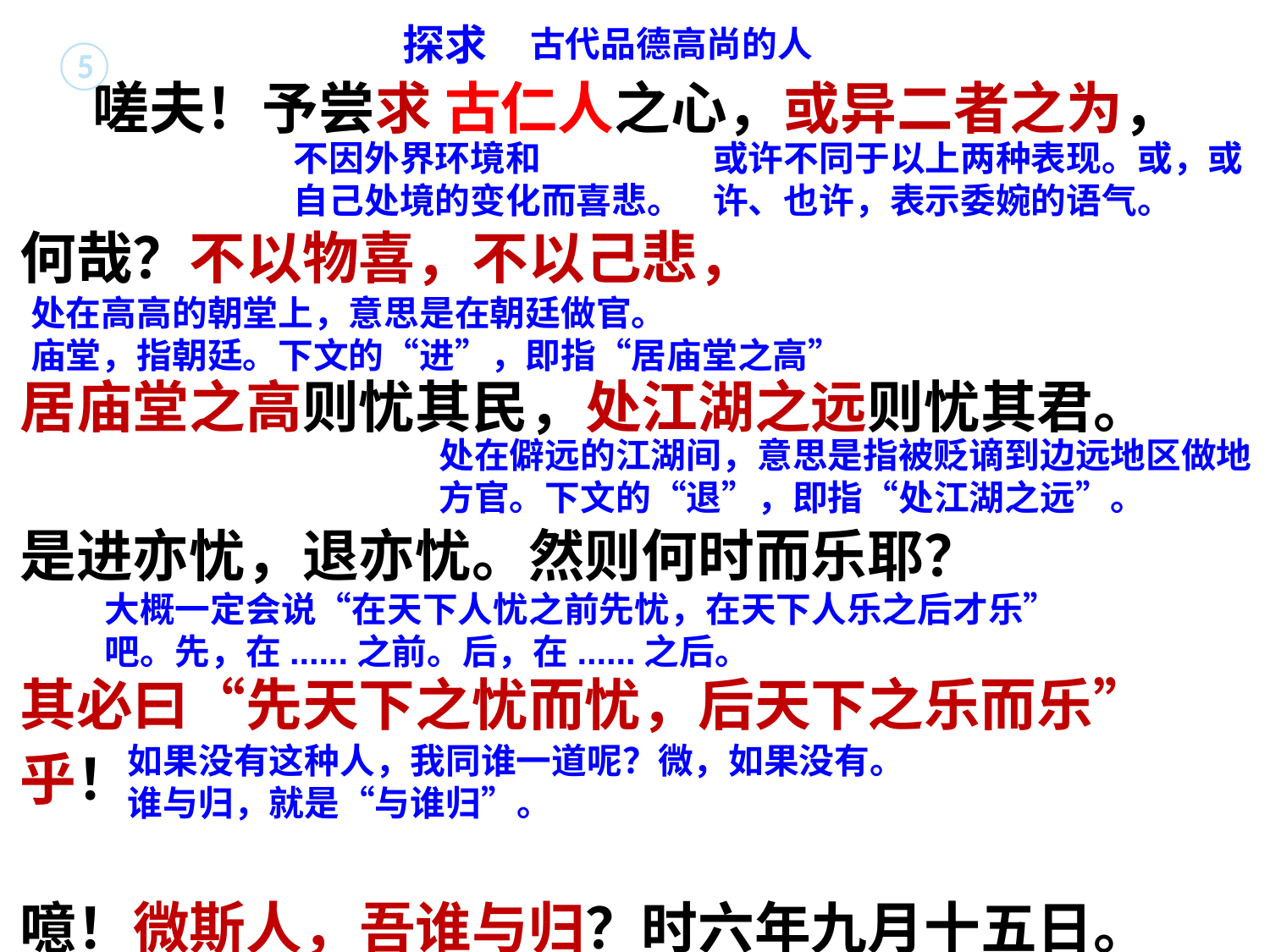

探求
古代品德高尚的人
⑤
    嗟夫！予尝求 古仁人之心，或异二者之为，

何哉？不以物喜，不以己悲，

居庙堂之高则忧其民，处江湖之远则忧其君。

是进亦忧，退亦忧。然则何时而乐耶？

其必曰“先天下之忧而忧，后天下之乐而乐”乎！

噫！微斯人，吾谁与归？时六年九月十五日。
不因外界环境和
自己处境的变化而喜悲。
或许不同于以上两种表现。或，或许、也许，表示委婉的语气。
处在高高的朝堂上，意思是在朝廷做官。
庙堂，指朝廷。下文的“进”，即指“居庙堂之高”
处在僻远的江湖间，意思是指被贬谪到边远地区做地方官。下文的“退”，即指“处江湖之远”。
大概一定会说“在天下人忧之前先忧，在天下人乐之后才乐”吧。先，在......之前。后，在......之后。
如果没有这种人，我同谁一道呢？微，如果没有。
谁与归，就是“与谁归”。